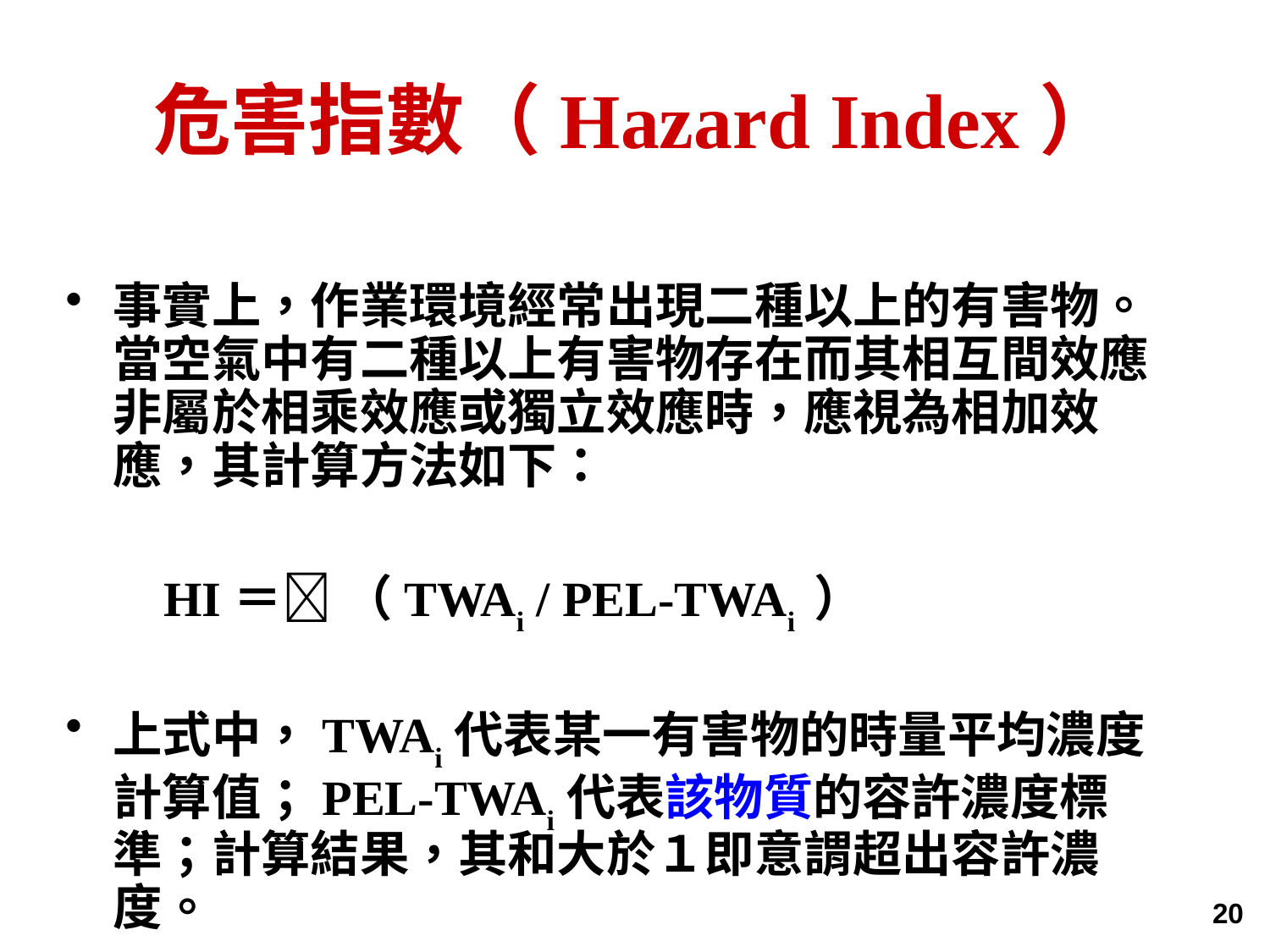

# 危害指數（Hazard Index）
事實上，作業環境經常出現二種以上的有害物。當空氣中有二種以上有害物存在而其相互間效應非屬於相乘效應或獨立效應時，應視為相加效應，其計算方法如下：

        HI＝Σ （TWAi / PEL-TWAi ）

上式中，TWAi代表某一有害物的時量平均濃度計算值；PEL-TWAi代表該物質的容許濃度標準；計算結果，其和大於１即意謂超出容許濃度。

20